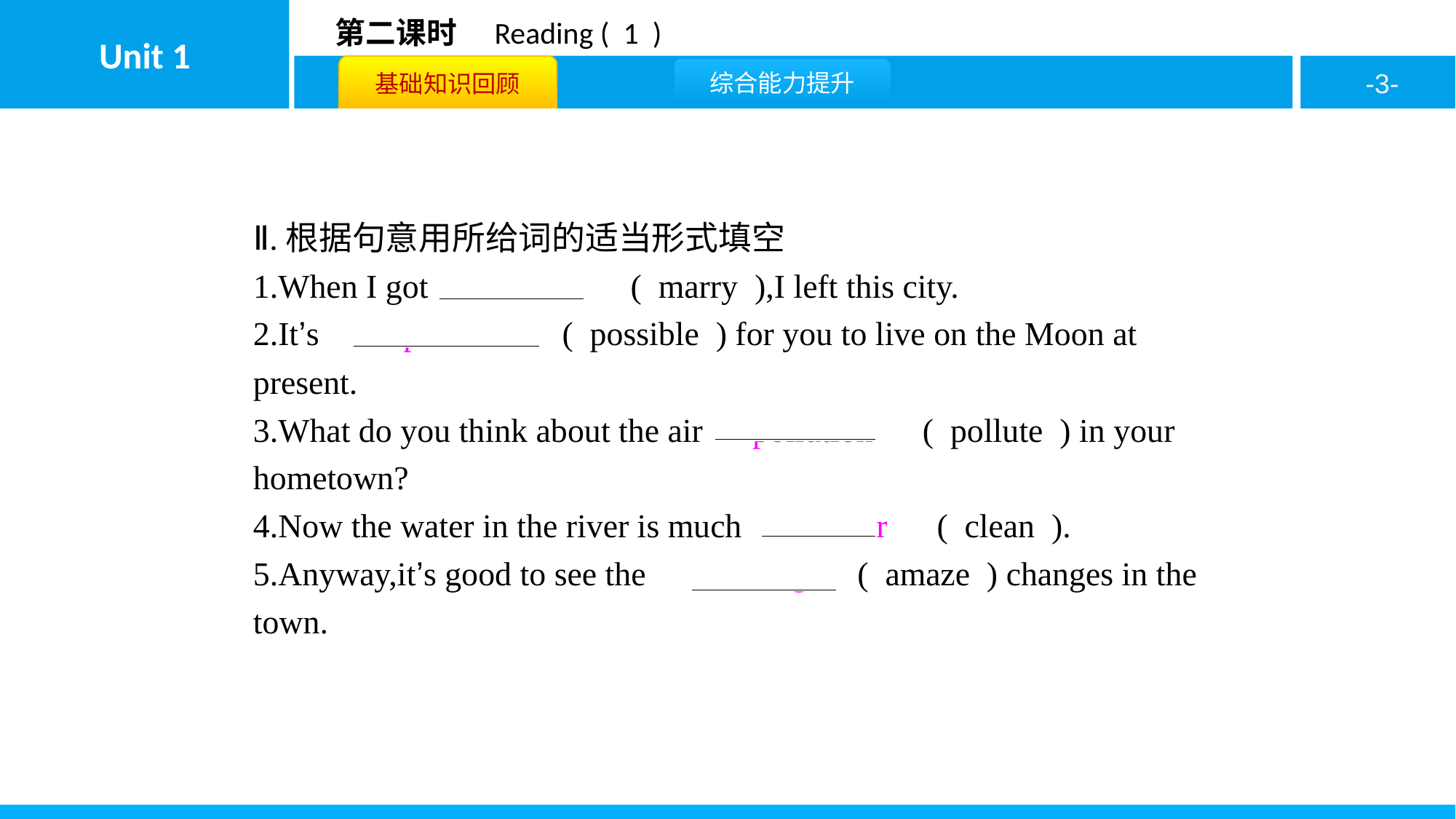

Ⅱ.根据句意用所给词的适当形式填空
1.When I got　married　(  marry  ),I left this city.
2.It’s　impossible　(  possible  ) for you to live on the Moon at present.
3.What do you think about the air　pollution　(  pollute  ) in your hometown?
4.Now the water in the river is much　cleaner　(  clean  ).
5.Anyway,it’s good to see the　amazing　(  amaze  ) changes in the town.